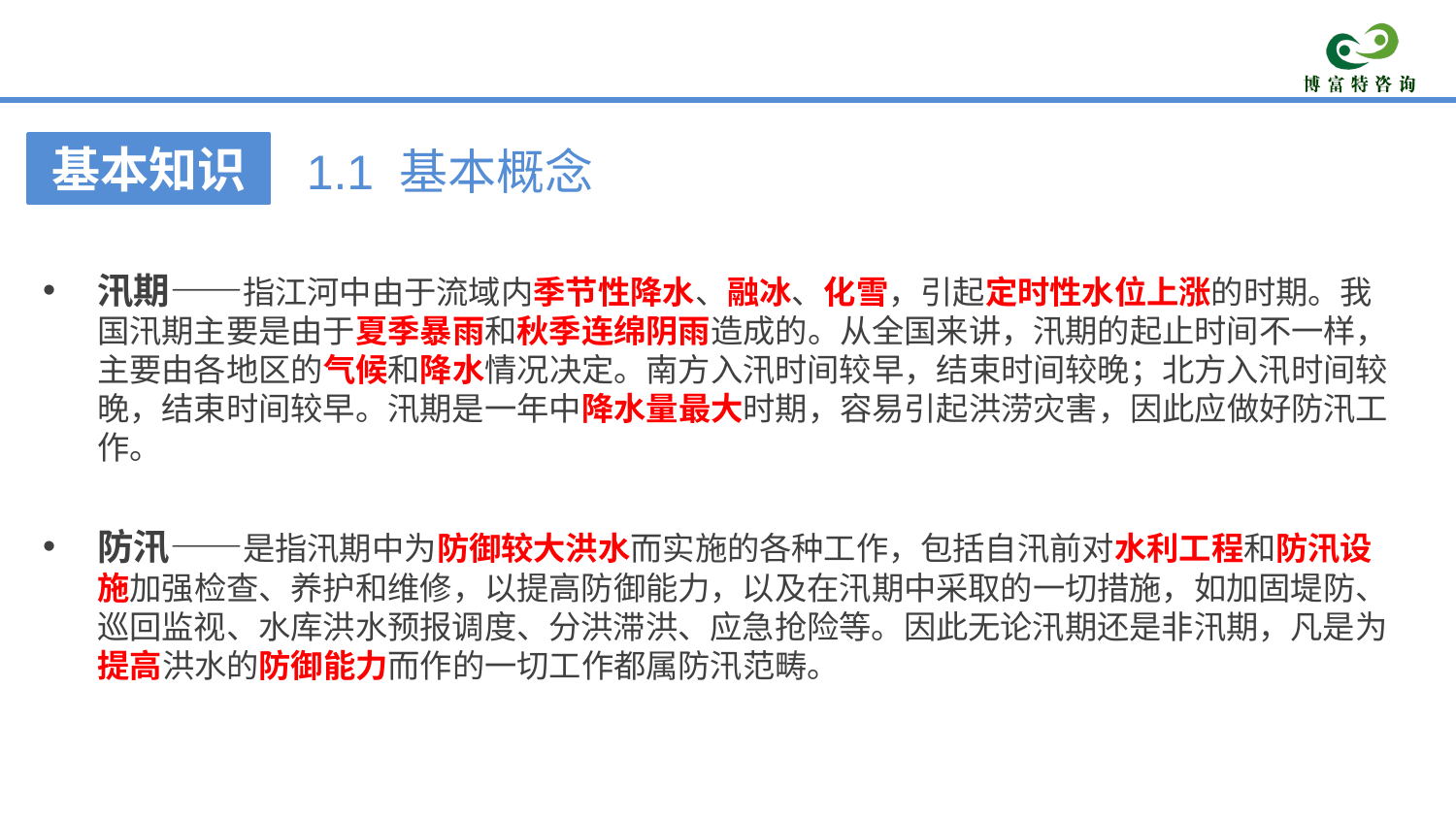

1.1 基本概念
汛期——指江河中由于流域内季节性降水、融冰、化雪，引起定时性水位上涨的时期。我国汛期主要是由于夏季暴雨和秋季连绵阴雨造成的。从全国来讲，汛期的起止时间不一样，主要由各地区的气候和降水情况决定。南方入汛时间较早，结束时间较晚；北方入汛时间较晚，结束时间较早。汛期是一年中降水量最大时期，容易引起洪涝灾害，因此应做好防汛工作。

防汛——是指汛期中为防御较大洪水而实施的各种工作，包括自汛前对水利工程和防汛设施加强检查、养护和维修，以提高防御能力，以及在汛期中采取的一切措施，如加固堤防、巡回监视、水库洪水预报调度、分洪滞洪、应急抢险等。因此无论汛期还是非汛期，凡是为提高洪水的防御能力而作的一切工作都属防汛范畴。